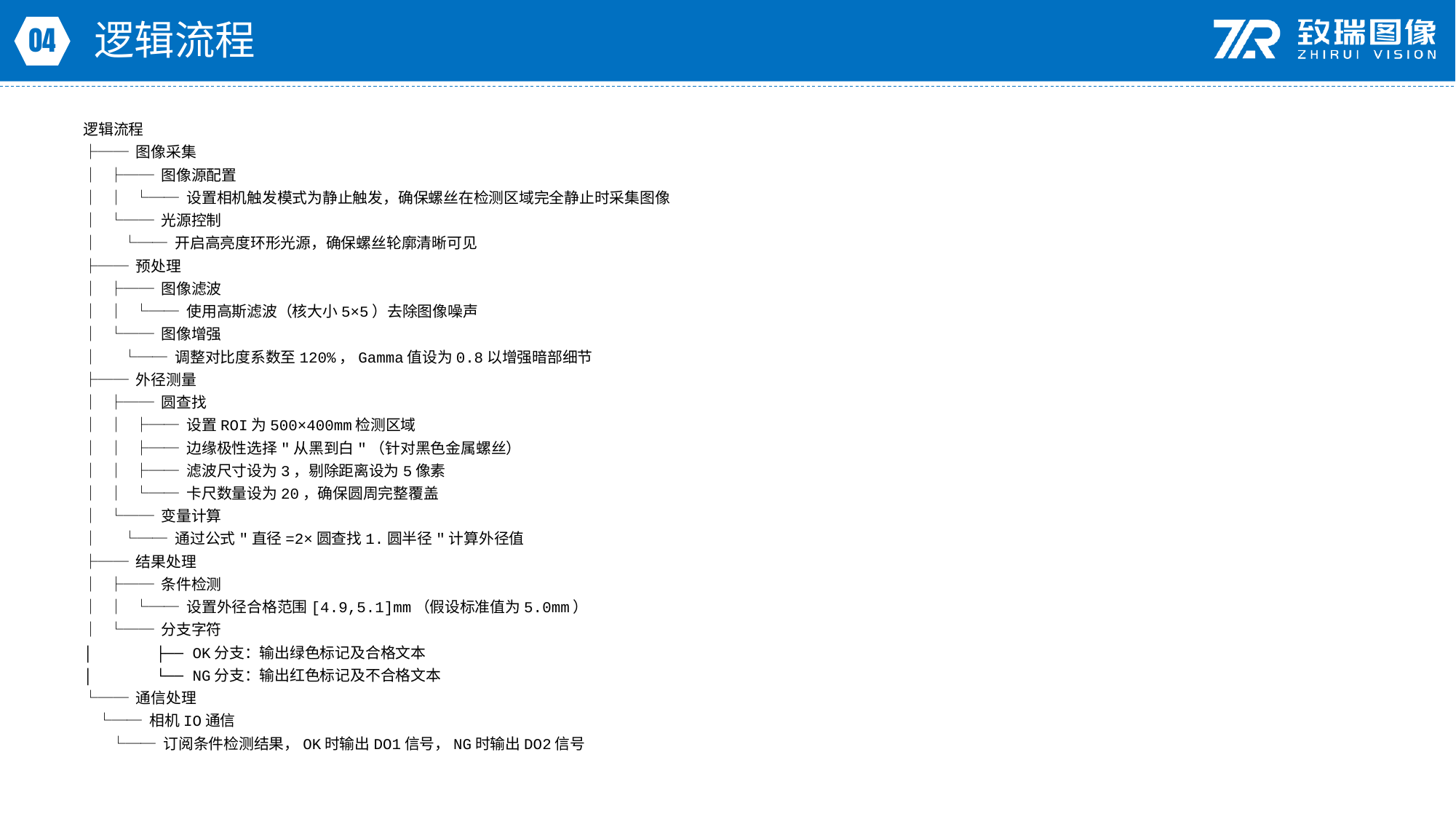

逻辑流程
04

逻辑流程
├── 图像采集
│   ├── 图像源配置
│   │   └── 设置相机触发模式为静止触发，确保螺丝在检测区域完全静止时采集图像
│   └── 光源控制
│       └── 开启高亮度环形光源，确保螺丝轮廓清晰可见
├── 预处理
│   ├── 图像滤波
│   │   └── 使用高斯滤波（核大小5×5）去除图像噪声
│   └── 图像增强
│       └── 调整对比度系数至120%，Gamma值设为0.8以增强暗部细节
├── 外径测量
│   ├── 圆查找
│   │   ├── 设置ROI为500×400mm检测区域
│   │   ├── 边缘极性选择"从黑到白"（针对黑色金属螺丝）
│   │   ├── 滤波尺寸设为3，剔除距离设为5像素
│   │   └── 卡尺数量设为20，确保圆周完整覆盖
│   └── 变量计算
│       └── 通过公式"直径=2×圆查找1.圆半径"计算外径值
├── 结果处理
│   ├── 条件检测
│   │   └── 设置外径合格范围[4.9,5.1]mm（假设标准值为5.0mm）
│   └── 分支字符
│       ├── OK分支：输出绿色标记及合格文本
│       └── NG分支：输出红色标记及不合格文本
└── 通信处理
    └── 相机IO通信
        └── 订阅条件检测结果，OK时输出DO1信号，NG时输出DO2信号